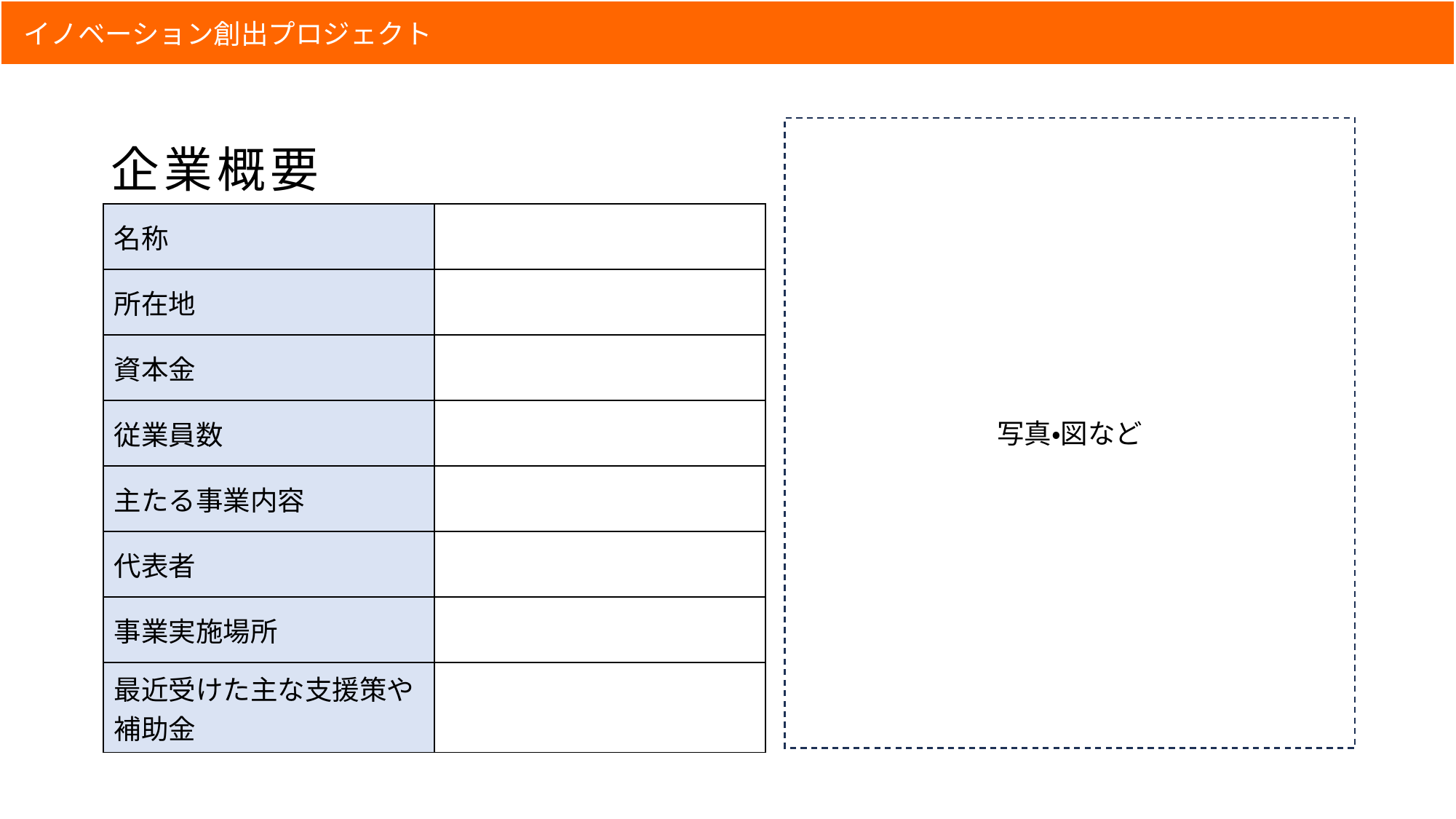

# 企業概要
写真・図など
| 名称 |  |
| --- | --- |
| 所在地 |  |
| 資本金 |  |
| 従業員数 |  |
| 主たる事業内容 |  |
| 代表者 |  |
| 事業実施場所 |  |
| 最近受けた主な支援策や補助金 |  |